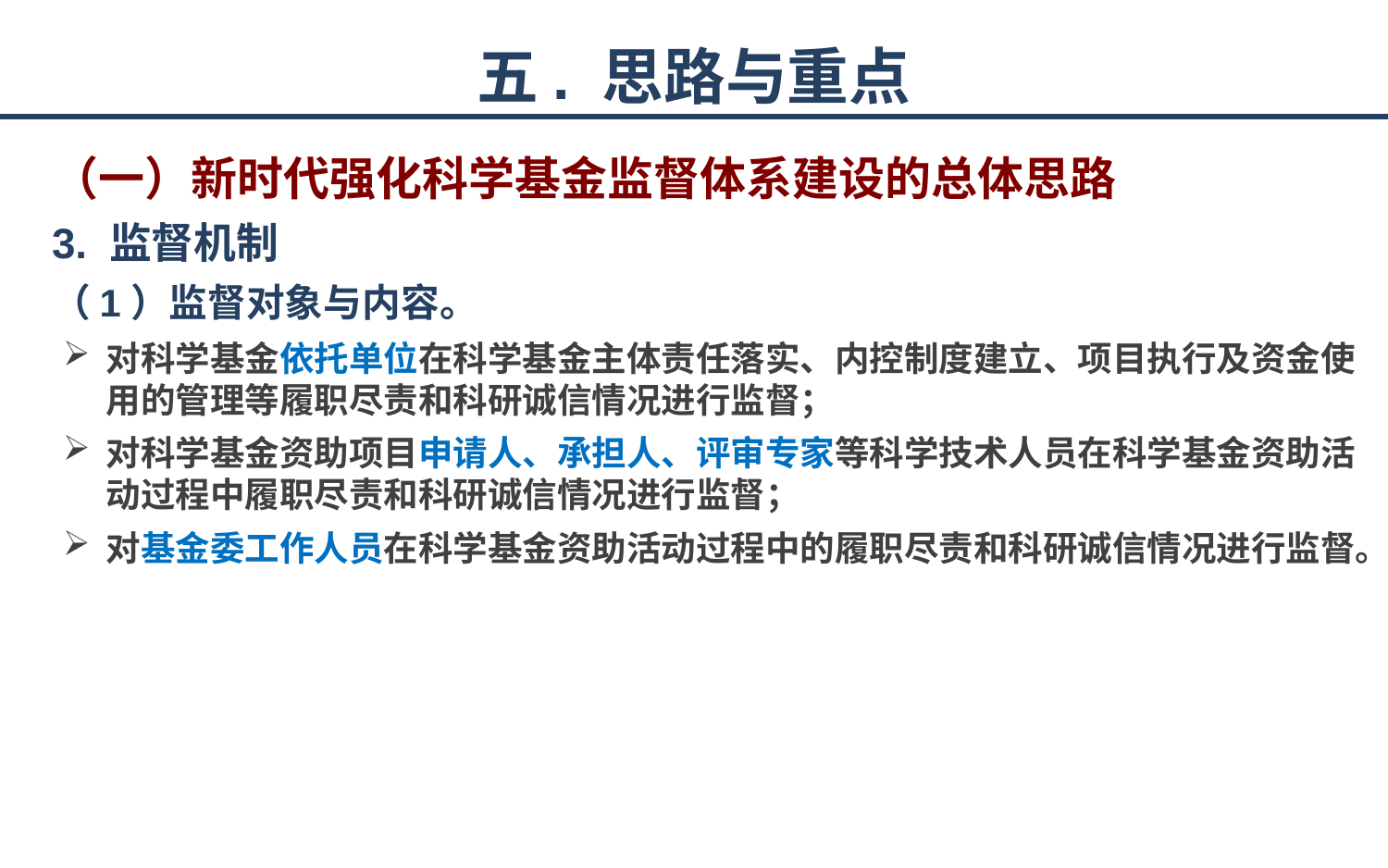

# 五. 思路与重点
（一）新时代强化科学基金监督体系建设的总体思路
3. 监督机制
（1）监督对象与内容。
对科学基金依托单位在科学基金主体责任落实、内控制度建立、项目执行及资金使用的管理等履职尽责和科研诚信情况进行监督；
对科学基金资助项目申请人、承担人、评审专家等科学技术人员在科学基金资助活动过程中履职尽责和科研诚信情况进行监督；
对基金委工作人员在科学基金资助活动过程中的履职尽责和科研诚信情况进行监督。